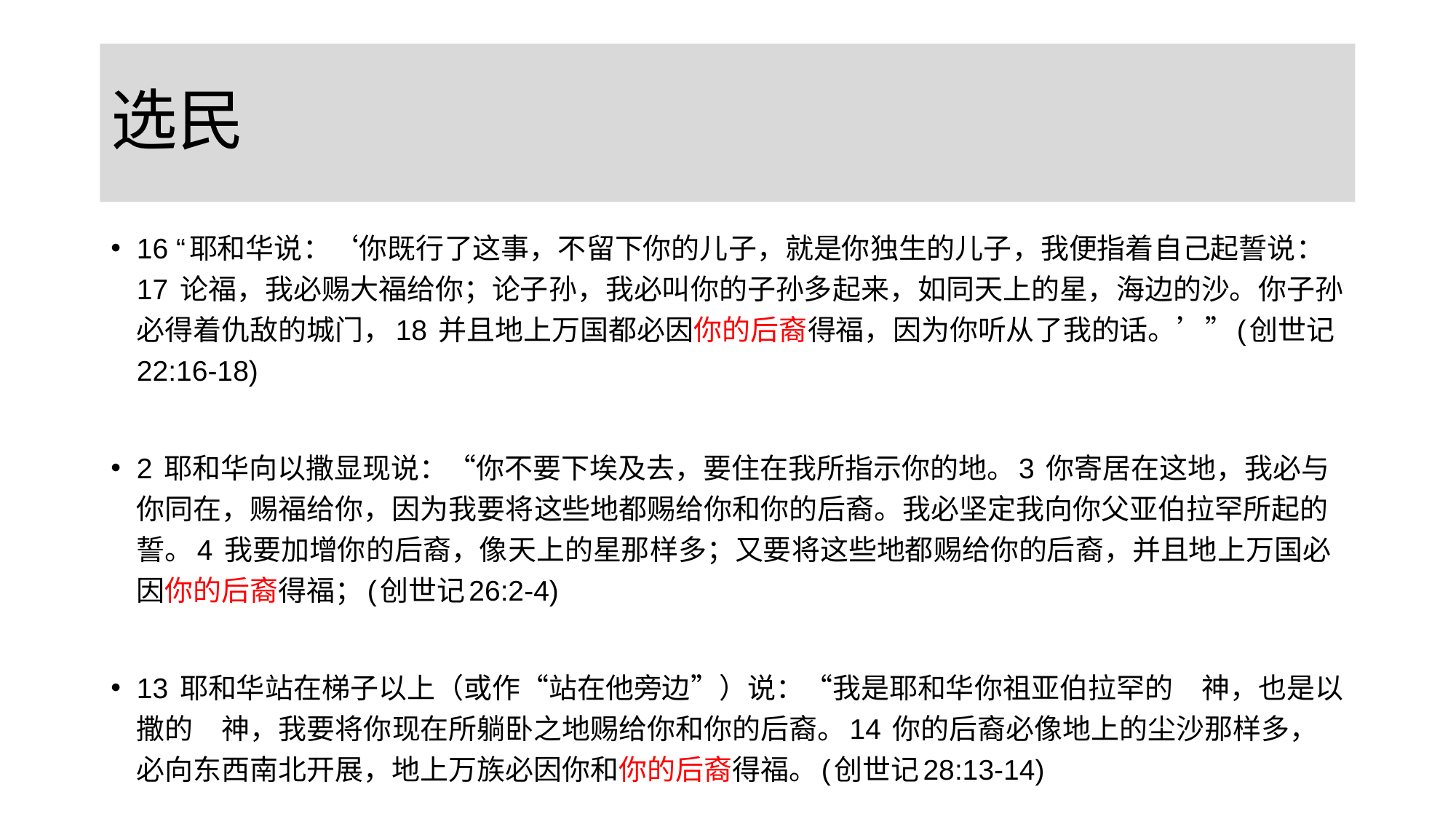

# 选民
16 “耶和华说：‘你既行了这事，不留下你的儿子，就是你独生的儿子，我便指着自己起誓说：17 论福，我必赐大福给你；论子孙，我必叫你的子孙多起来，如同天上的星，海边的沙。你子孙必得着仇敌的城门，18 并且地上万国都必因你的后裔得福，因为你听从了我的话。’”(创世记22:16-18)

2 耶和华向以撒显现说：“你不要下埃及去，要住在我所指示你的地。3 你寄居在这地，我必与你同在，赐福给你，因为我要将这些地都赐给你和你的后裔。我必坚定我向你父亚伯拉罕所起的誓。4 我要加增你的后裔，像天上的星那样多；又要将这些地都赐给你的后裔，并且地上万国必因你的后裔得福；(创世记26:2-4)

13 耶和华站在梯子以上（或作“站在他旁边”）说：“我是耶和华你祖亚伯拉罕的　神，也是以撒的　神，我要将你现在所躺卧之地赐给你和你的后裔。14 你的后裔必像地上的尘沙那样多，必向东西南北开展，地上万族必因你和你的后裔得福。(创世记28:13-14)